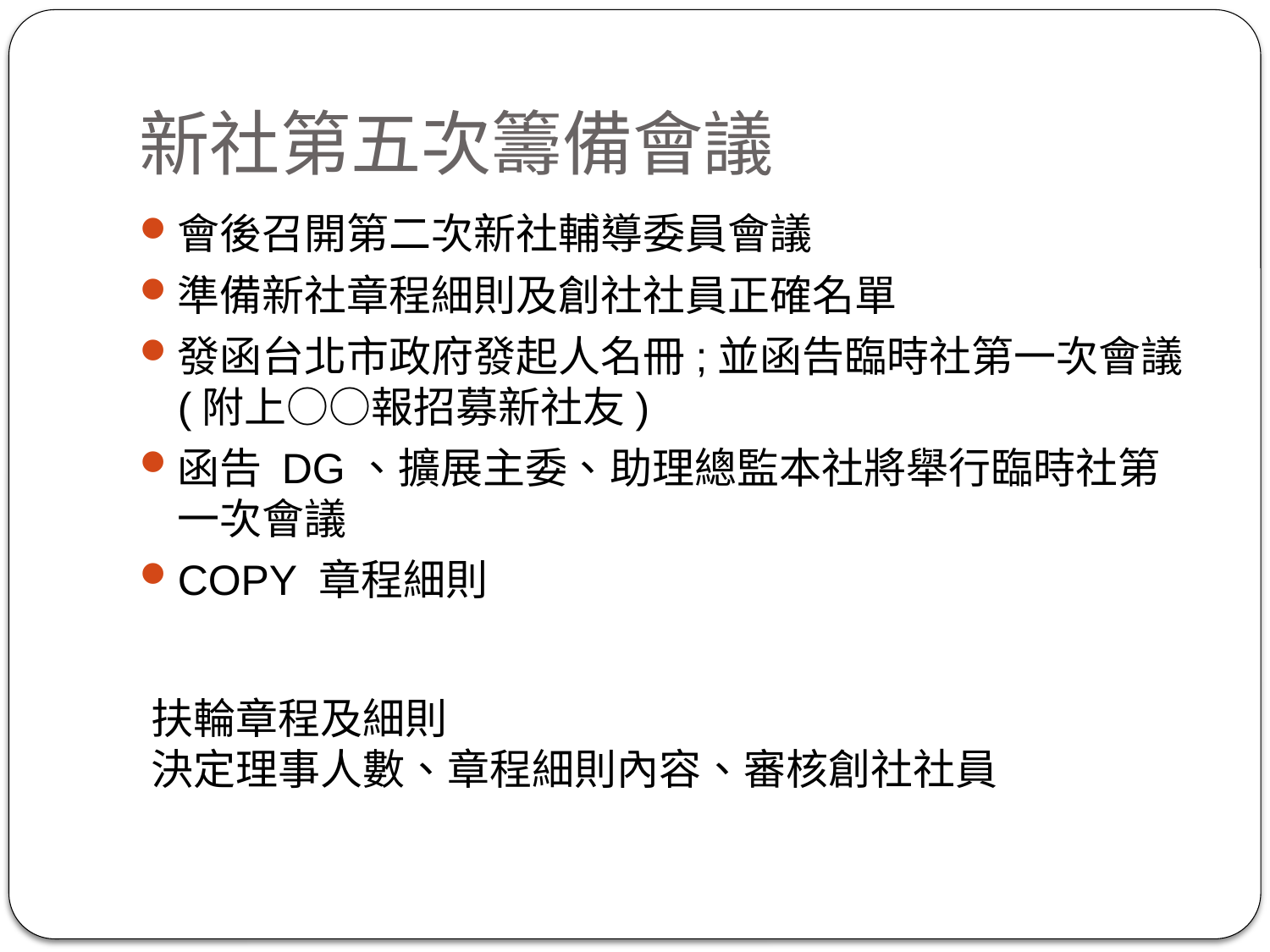

# 新社第五次籌備會議
會後召開第二次新社輔導委員會議
準備新社章程細則及創社社員正確名單
發函台北市政府發起人名冊;並函告臨時社第一次會議(附上○○報招募新社友)
函告 DG、擴展主委、助理總監本社將舉行臨時社第一次會議
COPY 章程細則
扶輪章程及細則
決定理事人數、章程細則內容、審核創社社員